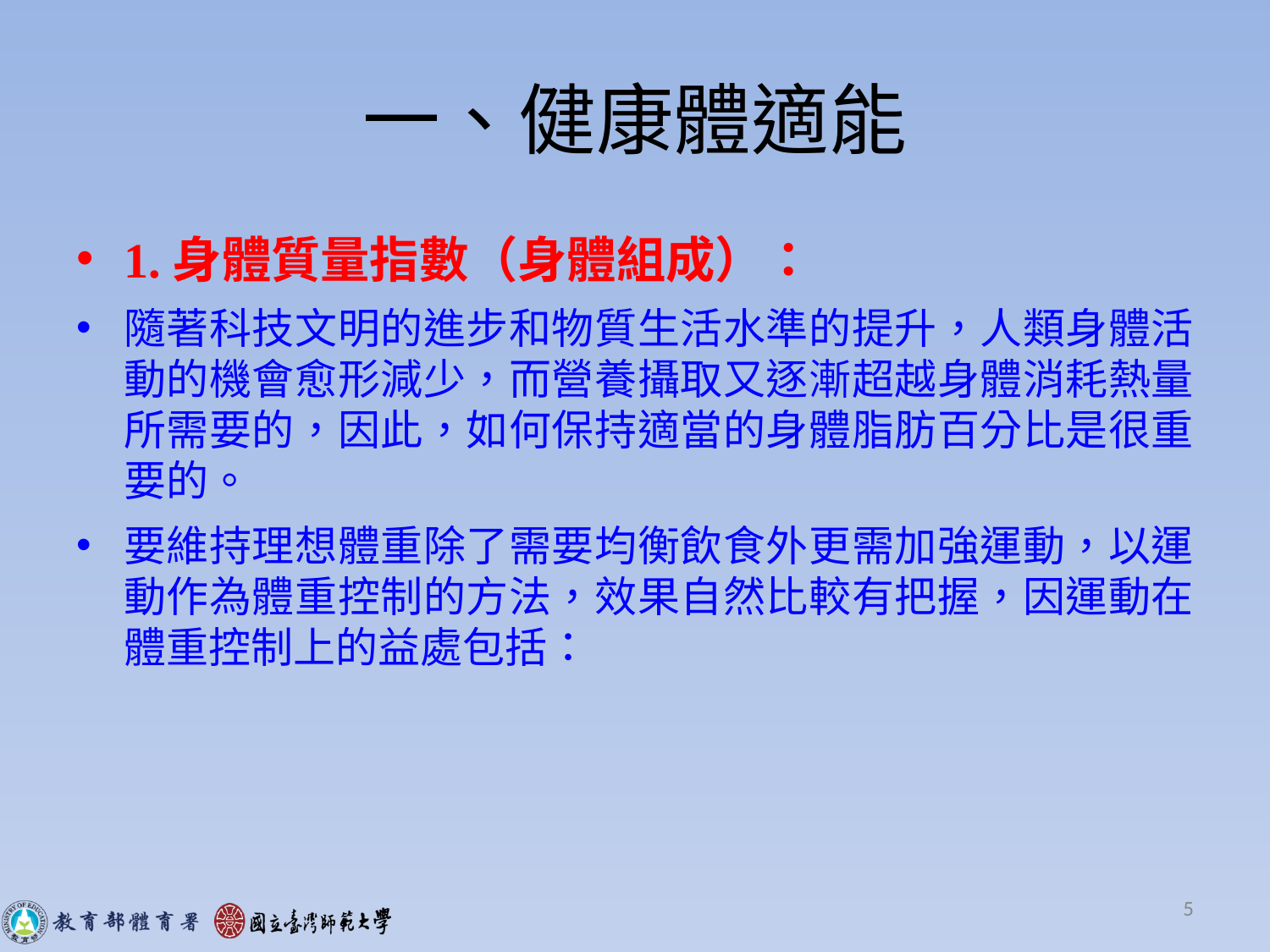

# 一、健康體適能
1.身體質量指數（身體組成）：
隨著科技文明的進步和物質生活水準的提升，人類身體活動的機會愈形減少，而營養攝取又逐漸超越身體消耗熱量所需要的，因此，如何保持適當的身體脂肪百分比是很重要的。
要維持理想體重除了需要均衡飲食外更需加強運動，以運動作為體重控制的方法，效果自然比較有把握，因運動在體重控制上的益處包括：

5